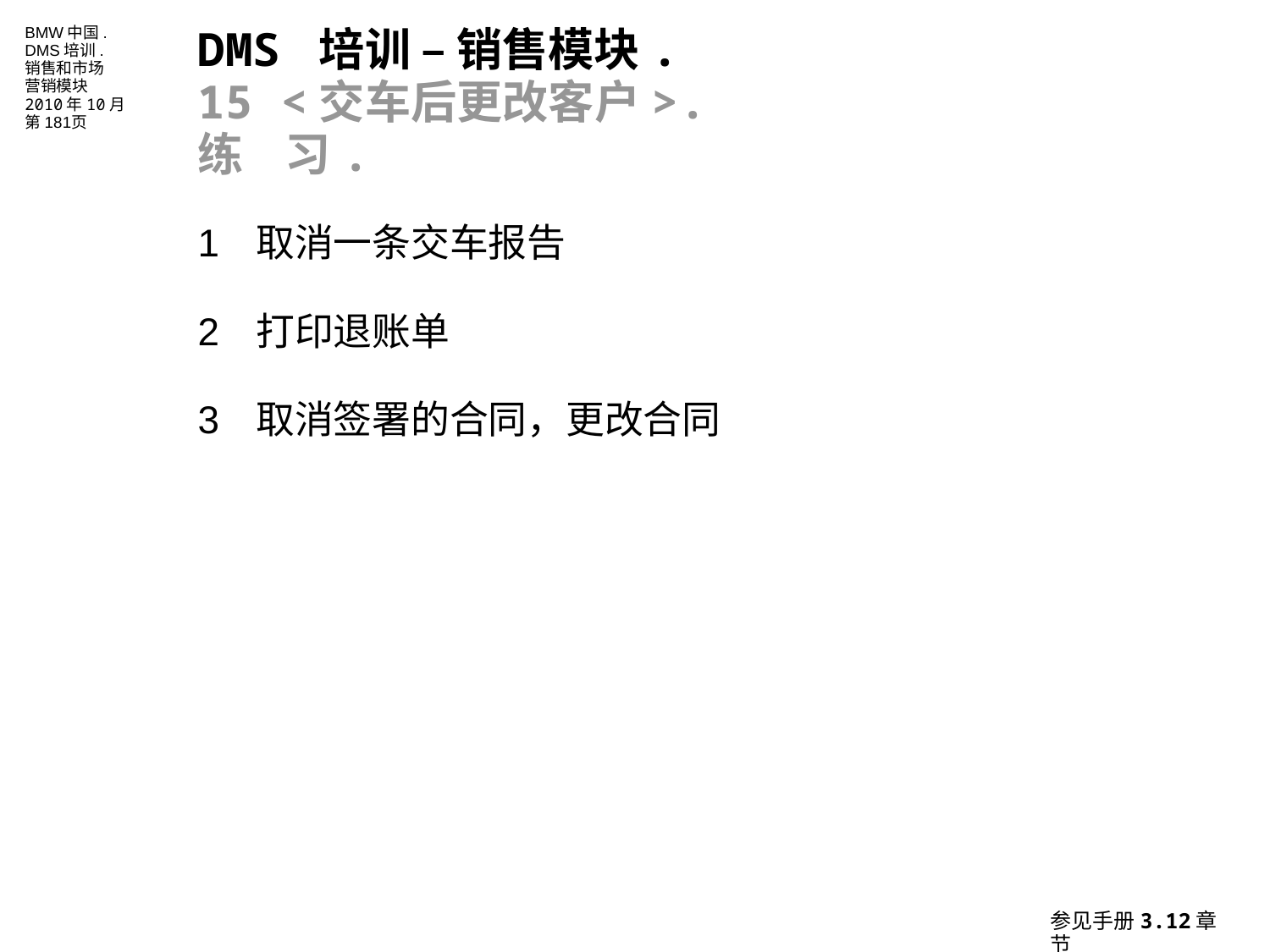

DMS 培训 – 销售模块.
15 <交车后更改客户>.
练    习.
取消一条交车报告

打印退账单

取消签署的合同，更改合同

参见手册3.12章节